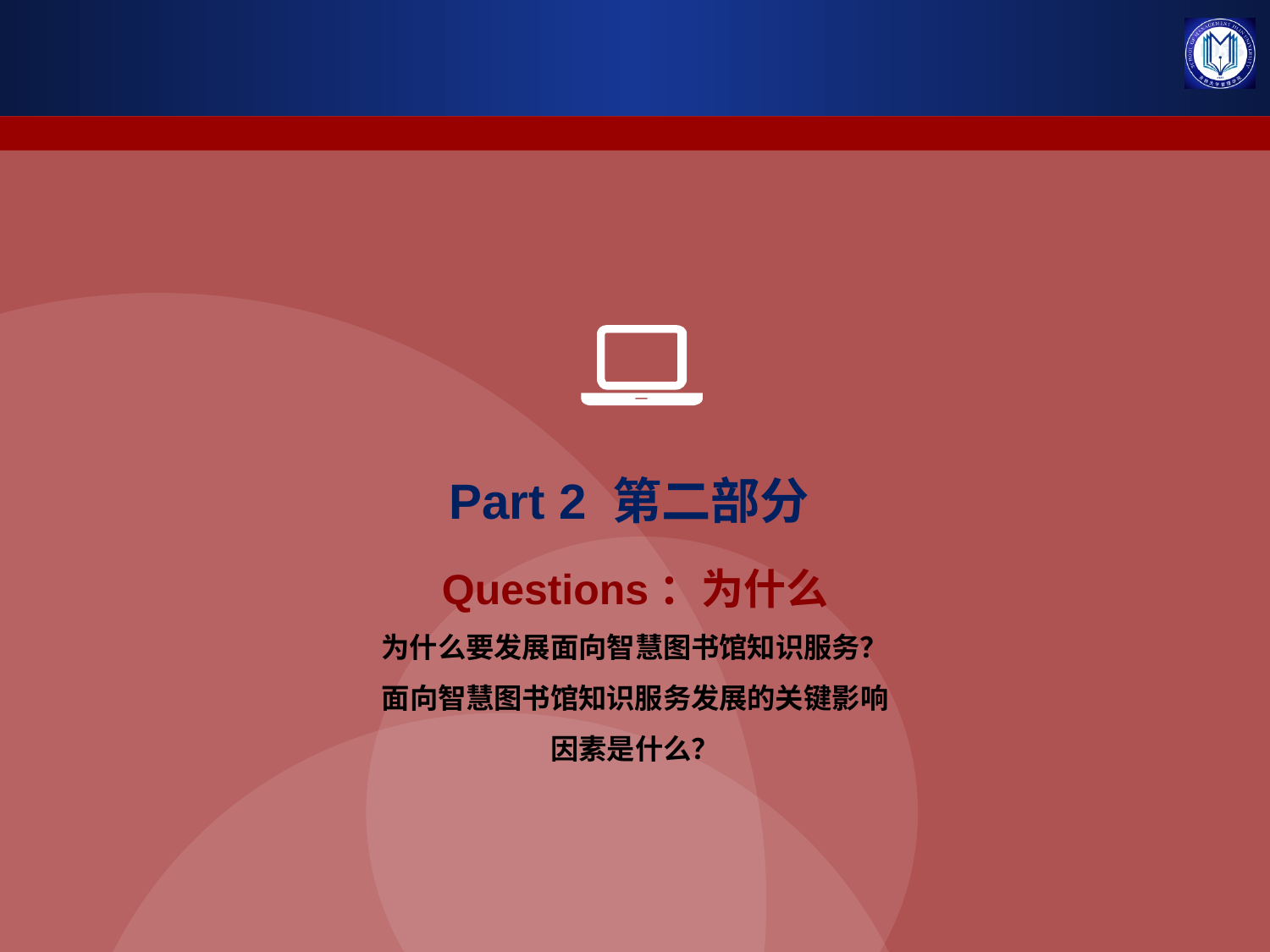

Part 2 第二部分
Questions：为什么
为什么要发展面向智慧图书馆知识服务？
面向智慧图书馆知识服务发展的关键影响
因素是什么？